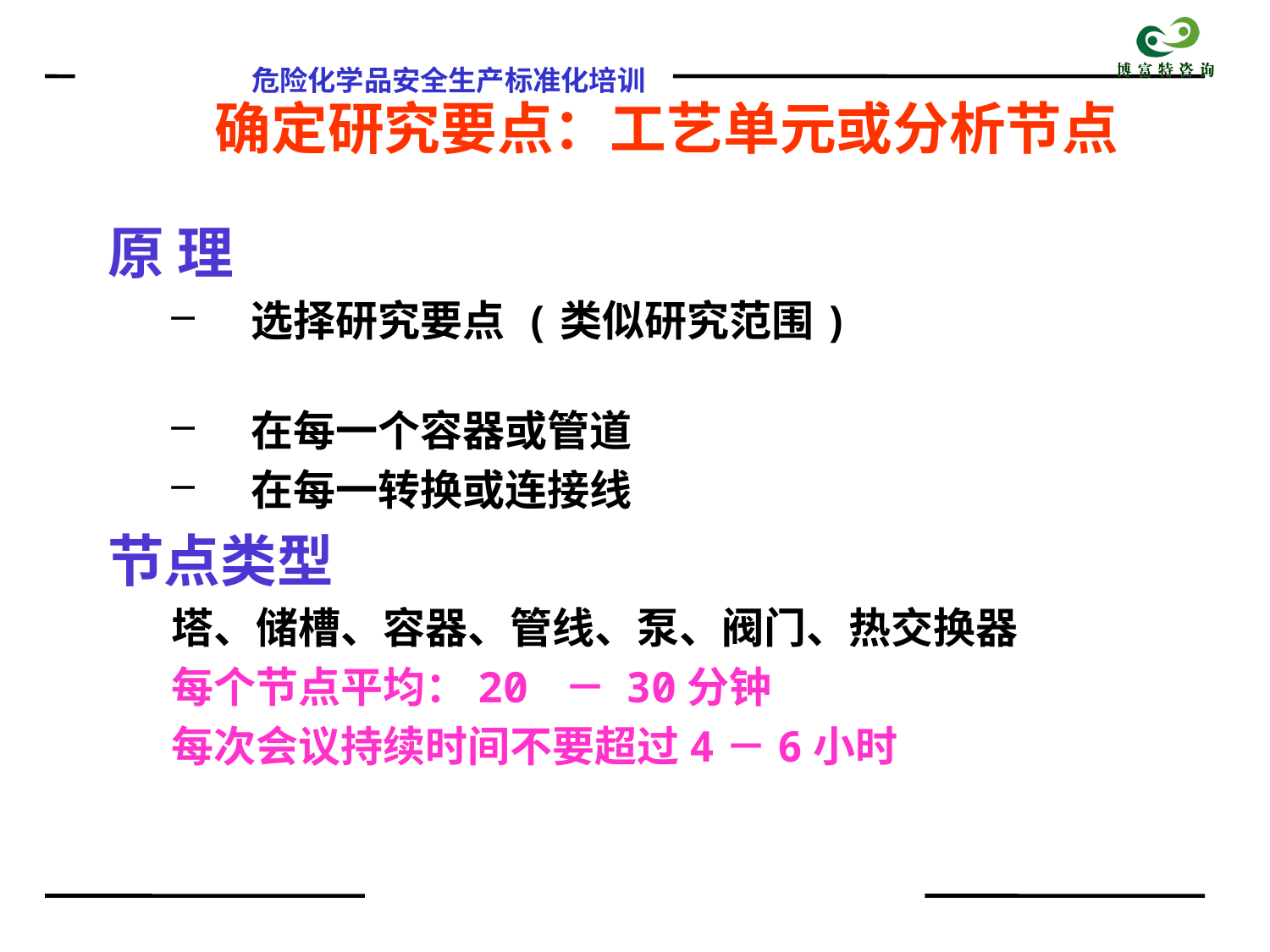

确定研究要点：工艺单元或分析节点
原 理
选择研究要点 (类似研究范围)
在每一个容器或管道
在每一转换或连接线
节点类型
塔、储槽、容器、管线、泵、阀门、热交换器
每个节点平均：20 － 30分钟
每次会议持续时间不要超过4－6小时